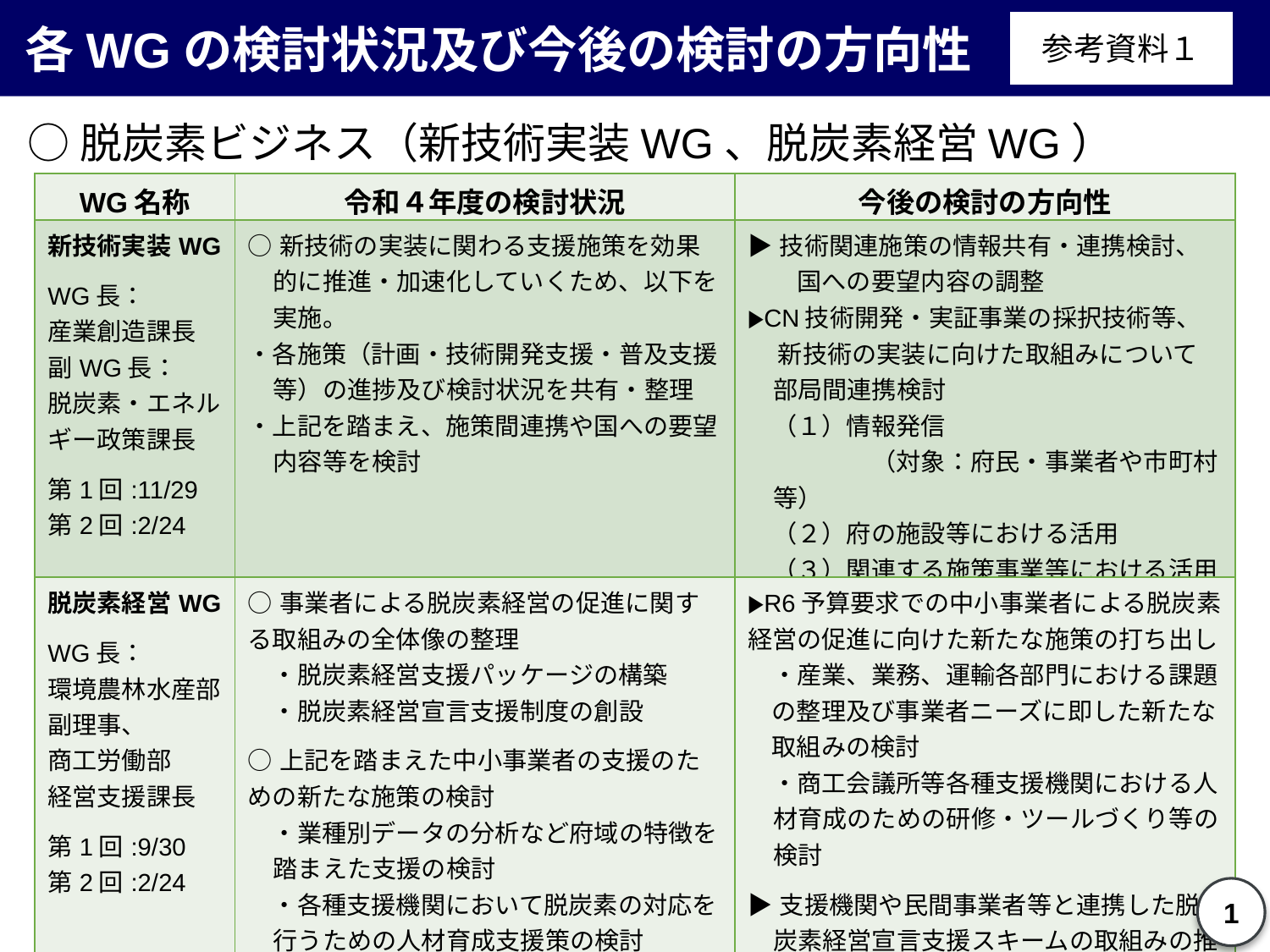

各WGの検討状況及び今後の検討の方向性
参考資料１
○脱炭素ビジネス（新技術実装WG、脱炭素経営WG）
| WG名称 | 令和４年度の検討状況 | 今後の検討の方向性 |
| --- | --- | --- |
| 新技術実装WG WG長： 産業創造課長 副WG長： 脱炭素・エネルギー政策課長 第1回:11/29 第2回:2/24 | ○新技術の実装に関わる支援施策を効果的に推進・加速化していくため、以下を実施。 ・各施策（計画・技術開発支援・普及支援等）の進捗及び検討状況を共有・整理 ・上記を踏まえ、施策間連携や国への要望内容等を検討 | ▶技術関連施策の情報共有・連携検討、 　　国への要望内容の調整 ▶CN技術開発・実証事業の採択技術等、 　 新技術の実装に向けた取組みについて部局間連携検討 　（１）情報発信 　　　　　（対象：府民・事業者や市町村等） 　（２）府の施設等における活用 　（３）関連する施策事業等における活用 ▷R5上半期にWGを開催予定 |
| 脱炭素経営WG WG長： 環境農林水産部副理事、 商工労働部 経営支援課長 第1回:9/30 第2回:2/24 | ○事業者による脱炭素経営の促進に関する取組みの全体像の整理 　・脱炭素経営支援パッケージの構築 　・脱炭素経営宣言支援制度の創設 ○上記を踏まえた中小事業者の支援のための新たな施策の検討 　・業種別データの分析など府域の特徴を踏まえた支援の検討 　・各種支援機関において脱炭素の対応を行うための人材育成支援策の検討 | ▶R6予算要求での中小事業者による脱炭素経営の促進に向けた新たな施策の打ち出し 　・産業、業務、運輸各部門における課題の整理及び事業者ニーズに即した新たな取組みの検討 　・商工会議所等各種支援機関における人材育成のための研修・ツールづくり等の検討 ▶支援機関や民間事業者等と連携した脱炭素経営宣言支援スキームの取組みの推進 　　目標：宣言事業者800者 ▷R5上半期にWGを開催予定 |
1